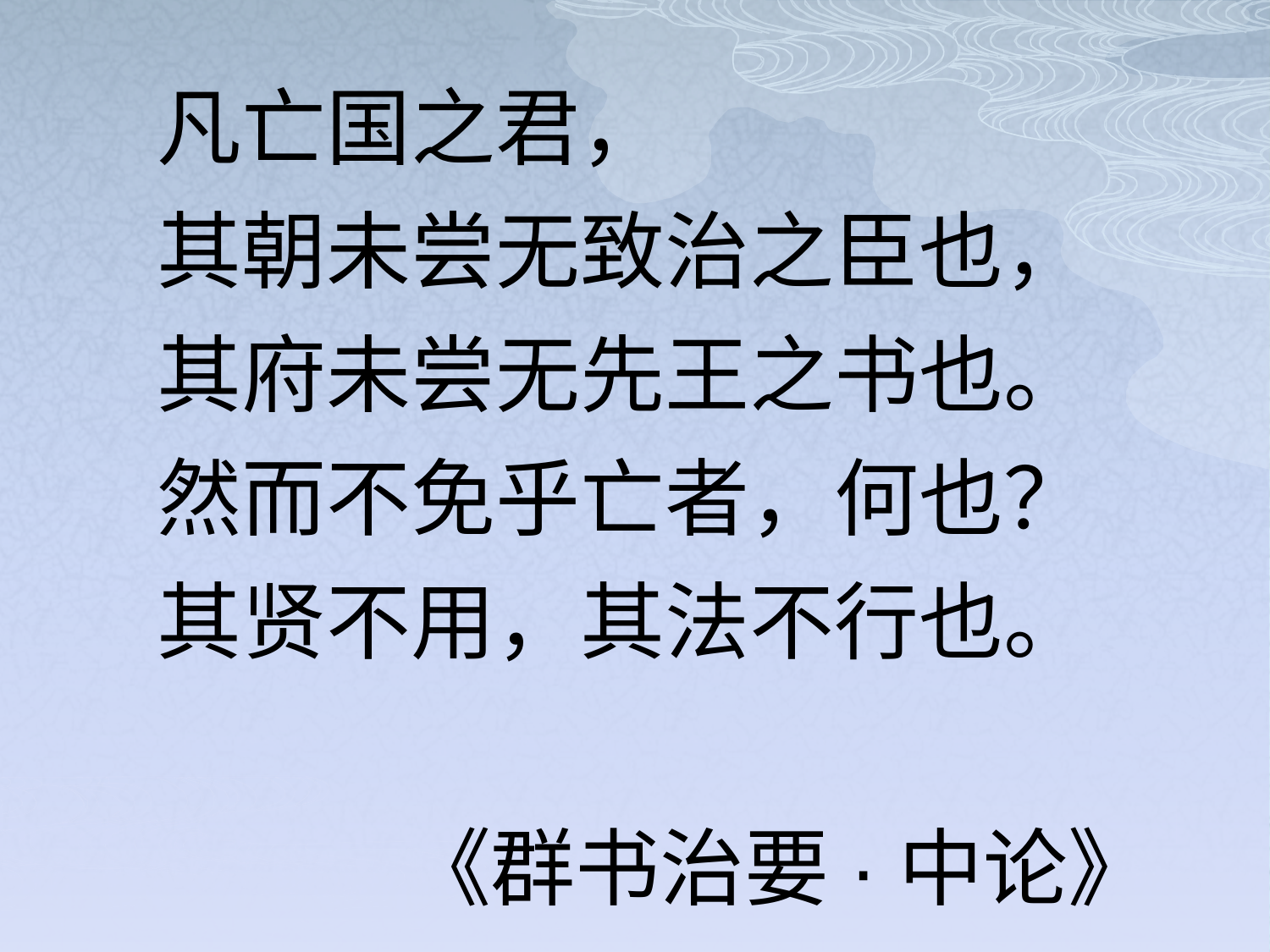

凡亡国之君，
其朝未尝无致治之臣也，其府未尝无先王之书也。
然而不免乎亡者，何也？其贤不用，其法不行也。

《群书治要·中论》